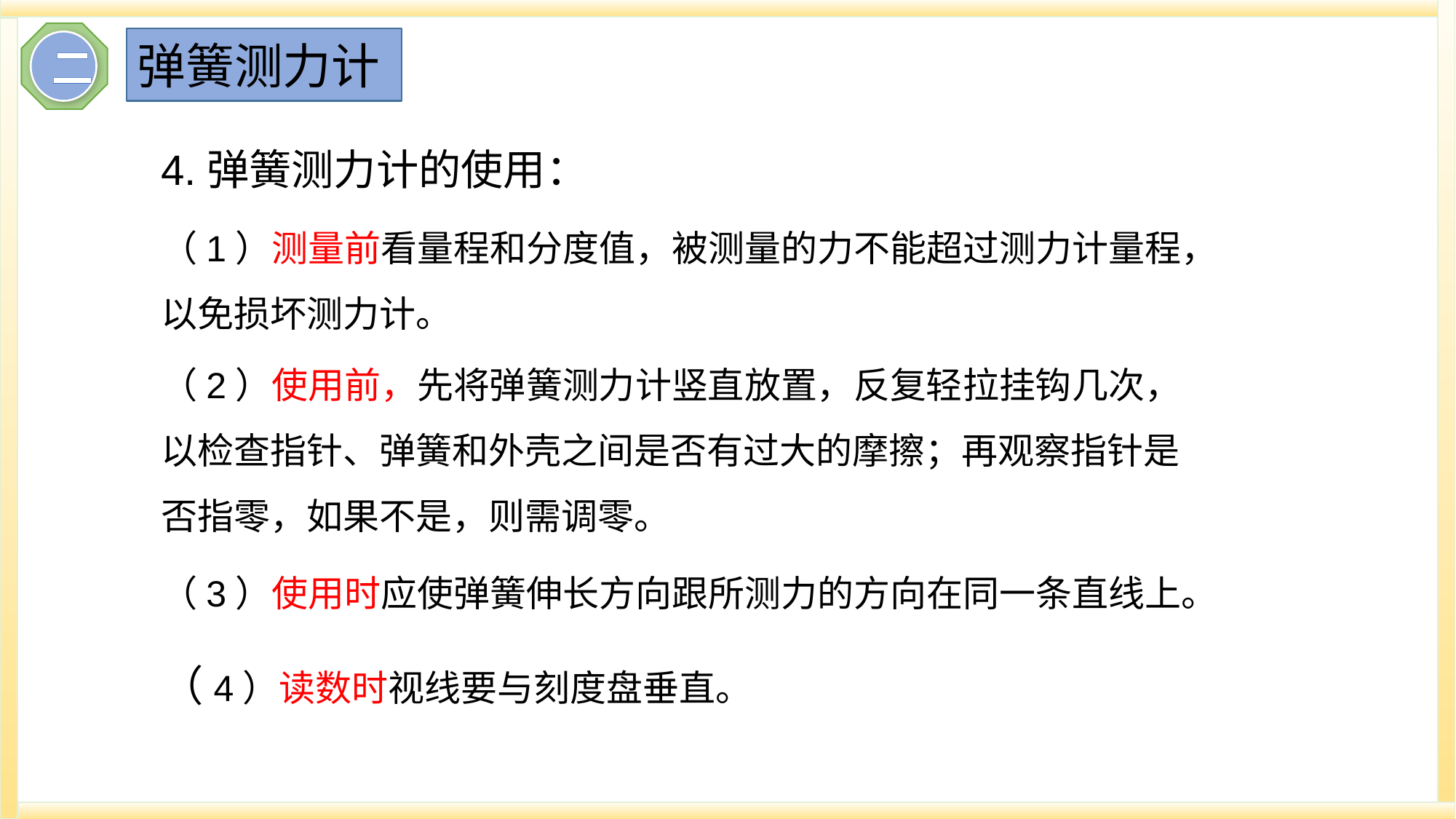

弹簧测力计
二
4.弹簧测力计的使用：

（1）测量前看量程和分度值，被测量的力不能超过测力计量程，以免损坏测力计。

（2）使用前，先将弹簧测力计竖直放置，反复轻拉挂钩几次，以检查指针、弹簧和外壳之间是否有过大的摩擦；再观察指针是否指零，如果不是，则需调零。

（3）使用时应使弹簧伸长方向跟所测力的方向在同一条直线上。
（4）读数时视线要与刻度盘垂直。